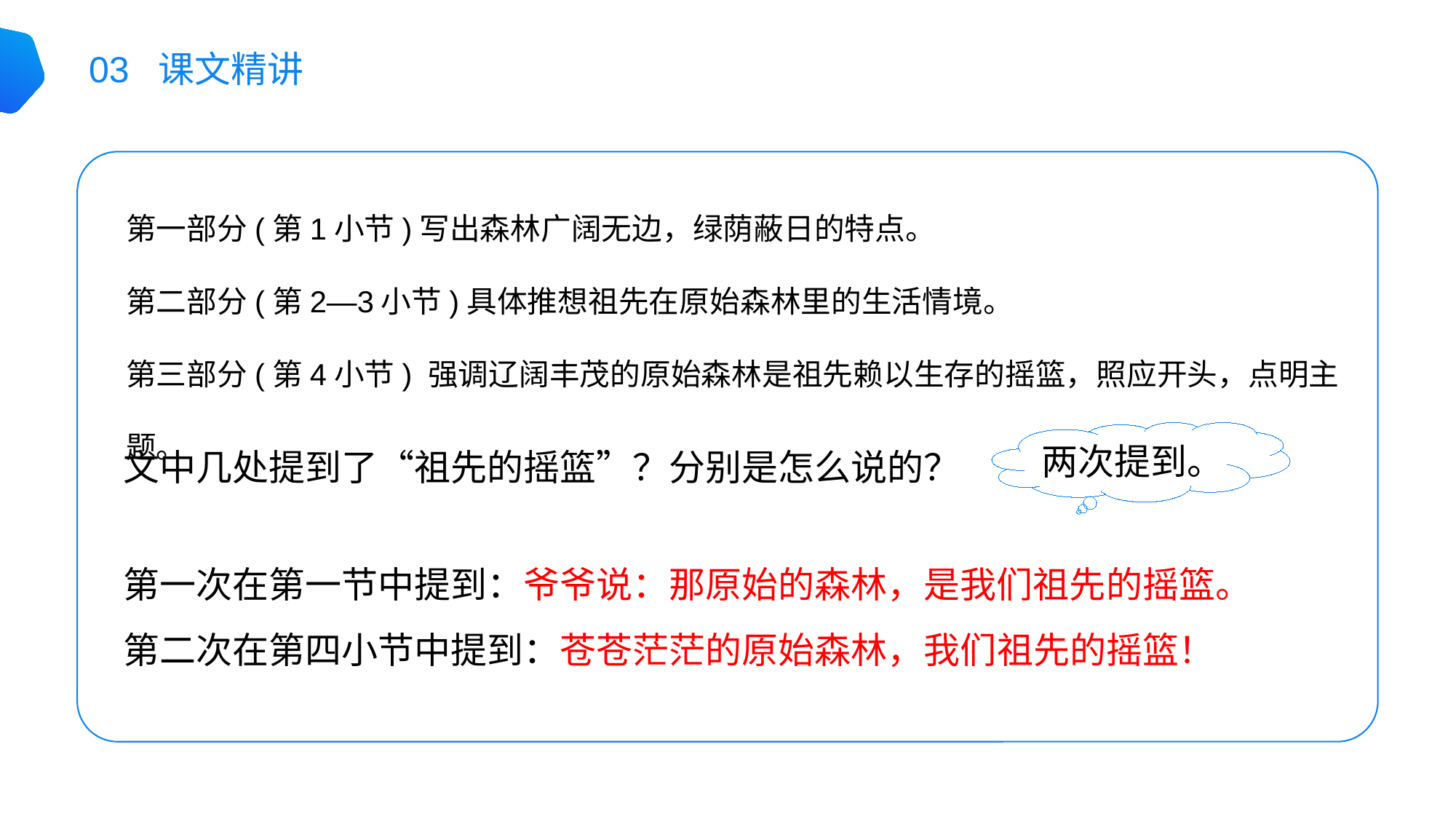

03  课文精讲
第一部分(第1小节)写出森林广阔无边，绿荫蔽日的特点。
第二部分(第2—3小节)具体推想祖先在原始森林里的生活情境。
第三部分(第4小节) 强调辽阔丰茂的原始森林是祖先赖以生存的摇篮，照应开头，点明主题。
两次提到。
文中几处提到了“祖先的摇篮”？分别是怎么说的？
第一次在第一节中提到：爷爷说：那原始的森林，是我们祖先的摇篮。
第二次在第四小节中提到：苍苍茫茫的原始森林，我们祖先的摇篮！